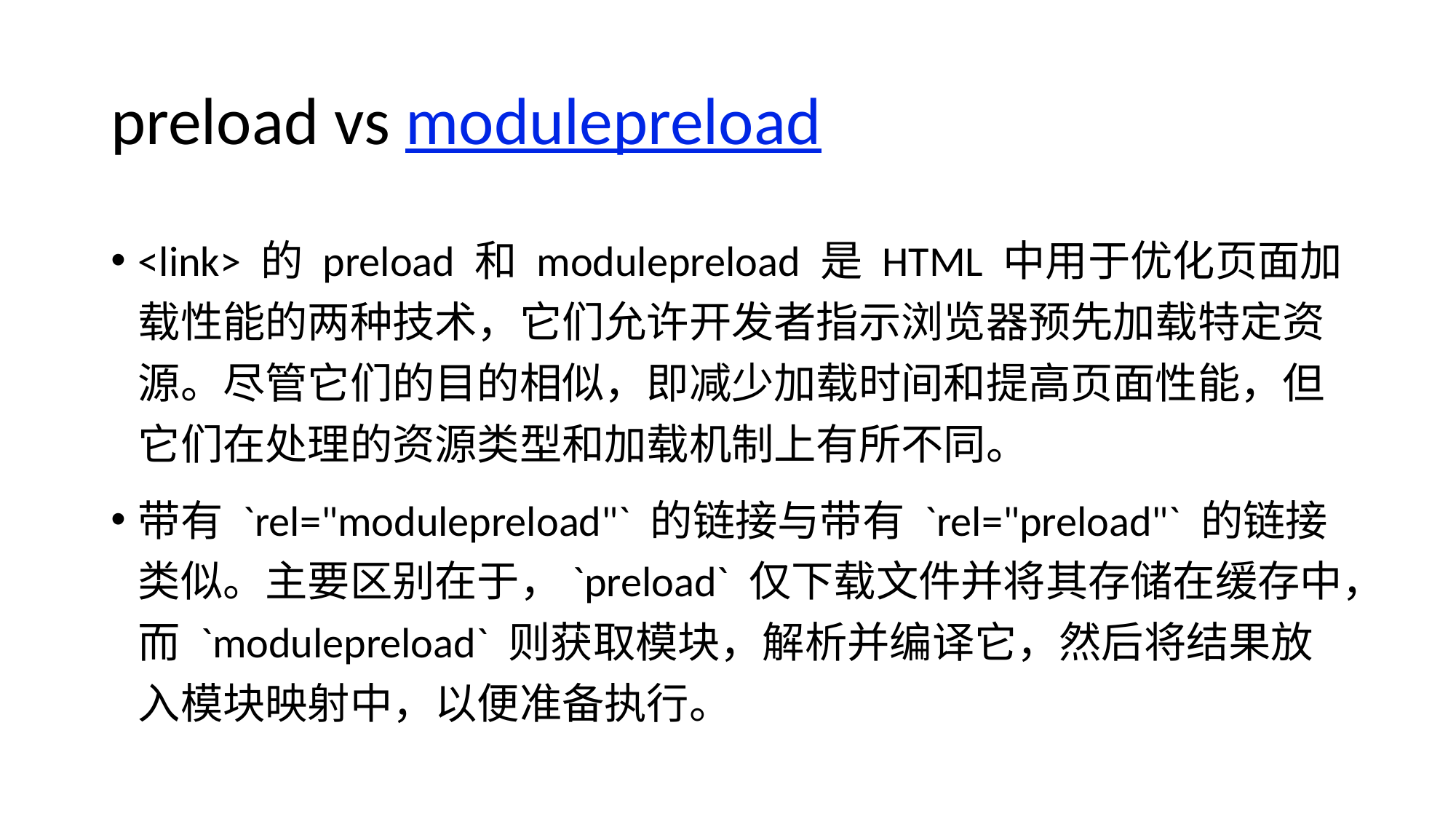

# preload vs modulepreload
<link> 的 preload 和 modulepreload 是 HTML 中用于优化页面加载性能的两种技术，它们允许开发者指示浏览器预先加载特定资源。尽管它们的目的相似，即减少加载时间和提高页面性能，但它们在处理的资源类型和加载机制上有所不同。
带有 `rel="modulepreload"` 的链接与带有 `rel="preload"` 的链接类似。主要区别在于，`preload` 仅下载文件并将其存储在缓存中，而 `modulepreload` 则获取模块，解析并编译它，然后将结果放入模块映射中，以便准备执行。